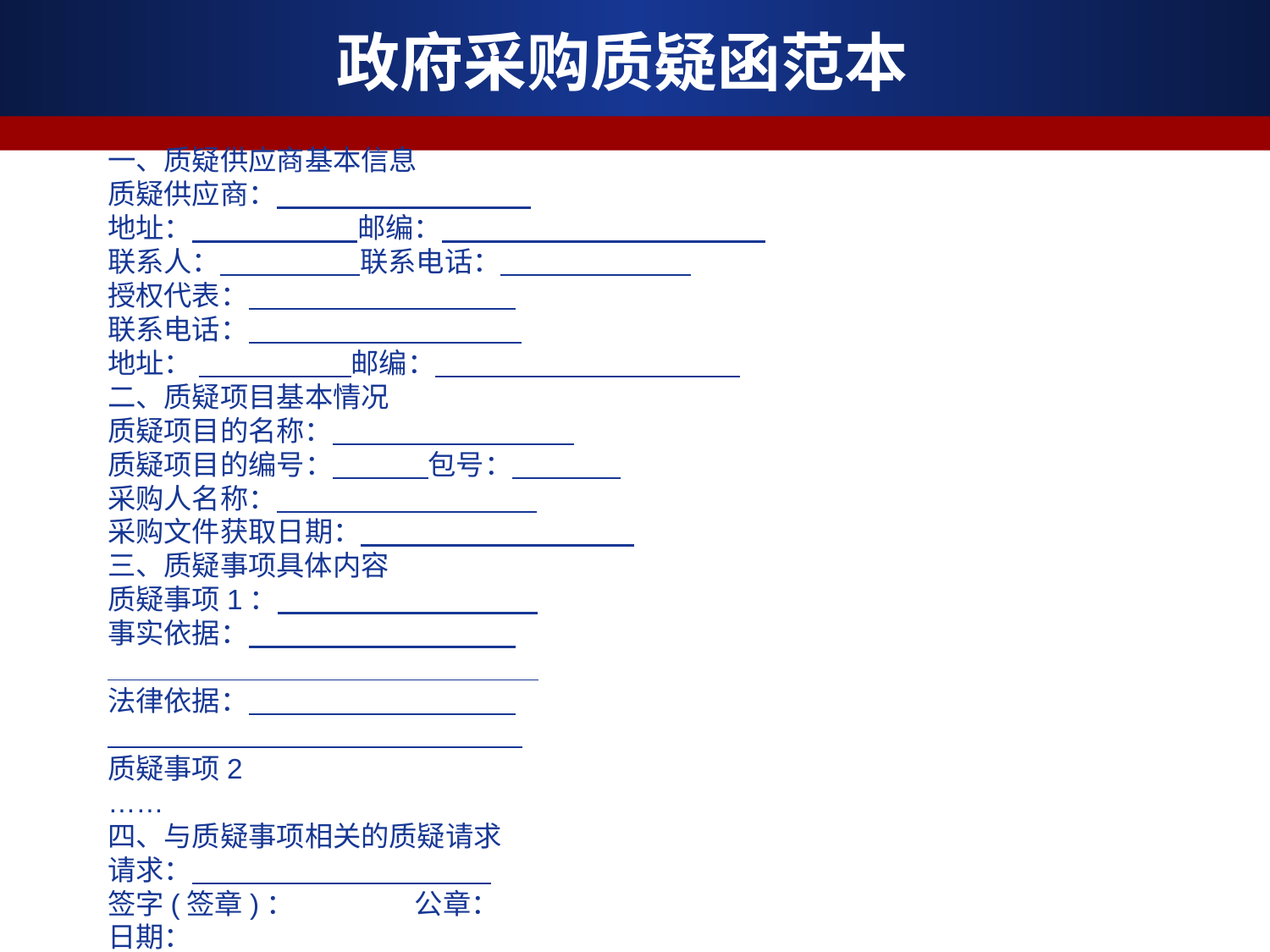

政府采购质疑函范本
一、质疑供应商基本信息
质疑供应商：
地址：                          邮编：
联系人：                      联系电话：
授权代表：
联系电话：
地址：                         邮编：
二、质疑项目基本情况
质疑项目的名称：
质疑项目的编号：               包号：
采购人名称：
采购文件获取日期：
三、质疑事项具体内容
质疑事项1：
事实依据：

法律依据：

质疑事项2
……
四、与质疑事项相关的质疑请求
请求：
签字(签章)：                   公章：
日期：